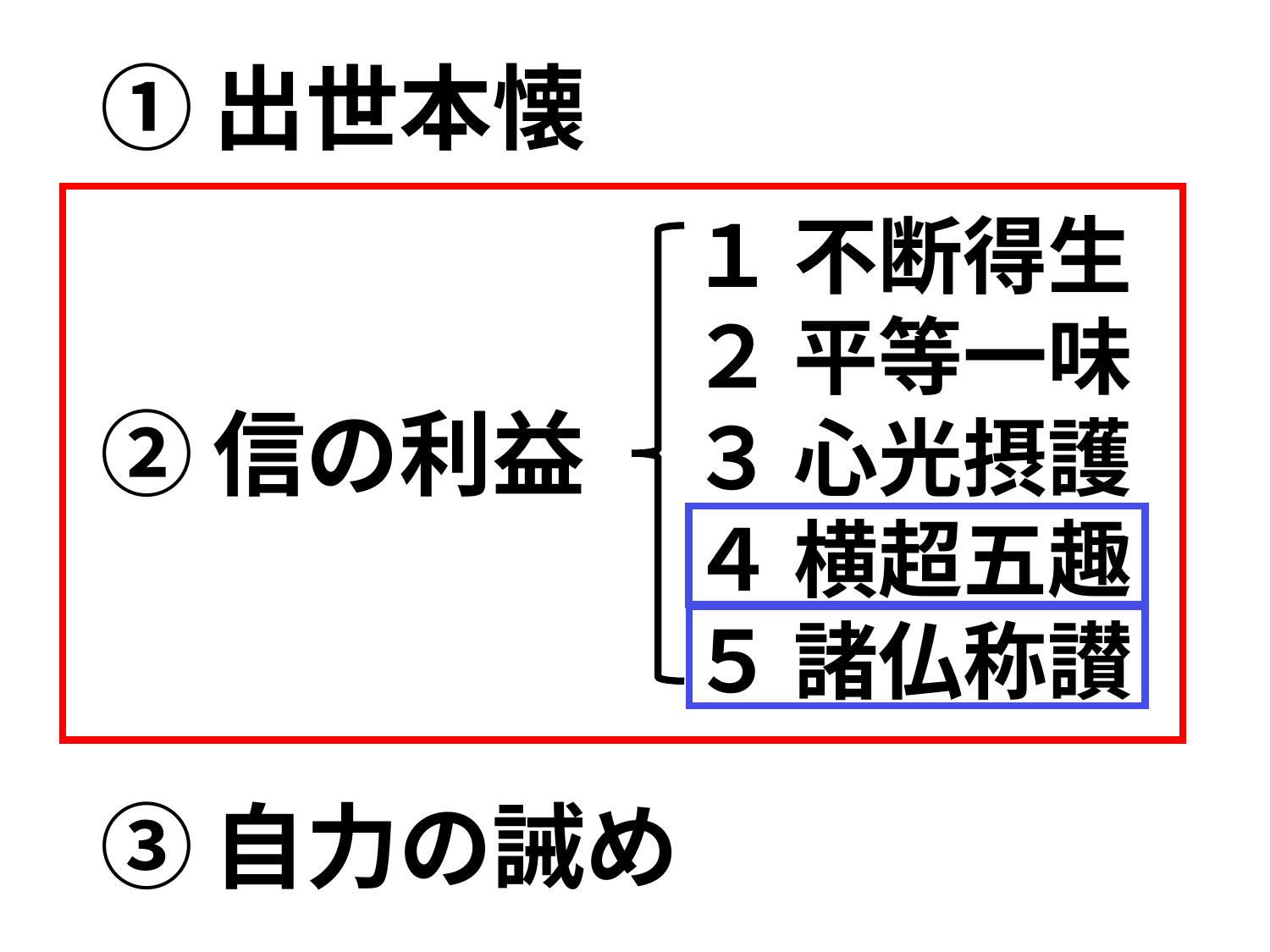

①出世本懐

②信の利益

③自力の誡め

１ 不断得生
２ 平等一味
３ 心光摂護
４ 横超五趣
５ 諸仏称讃